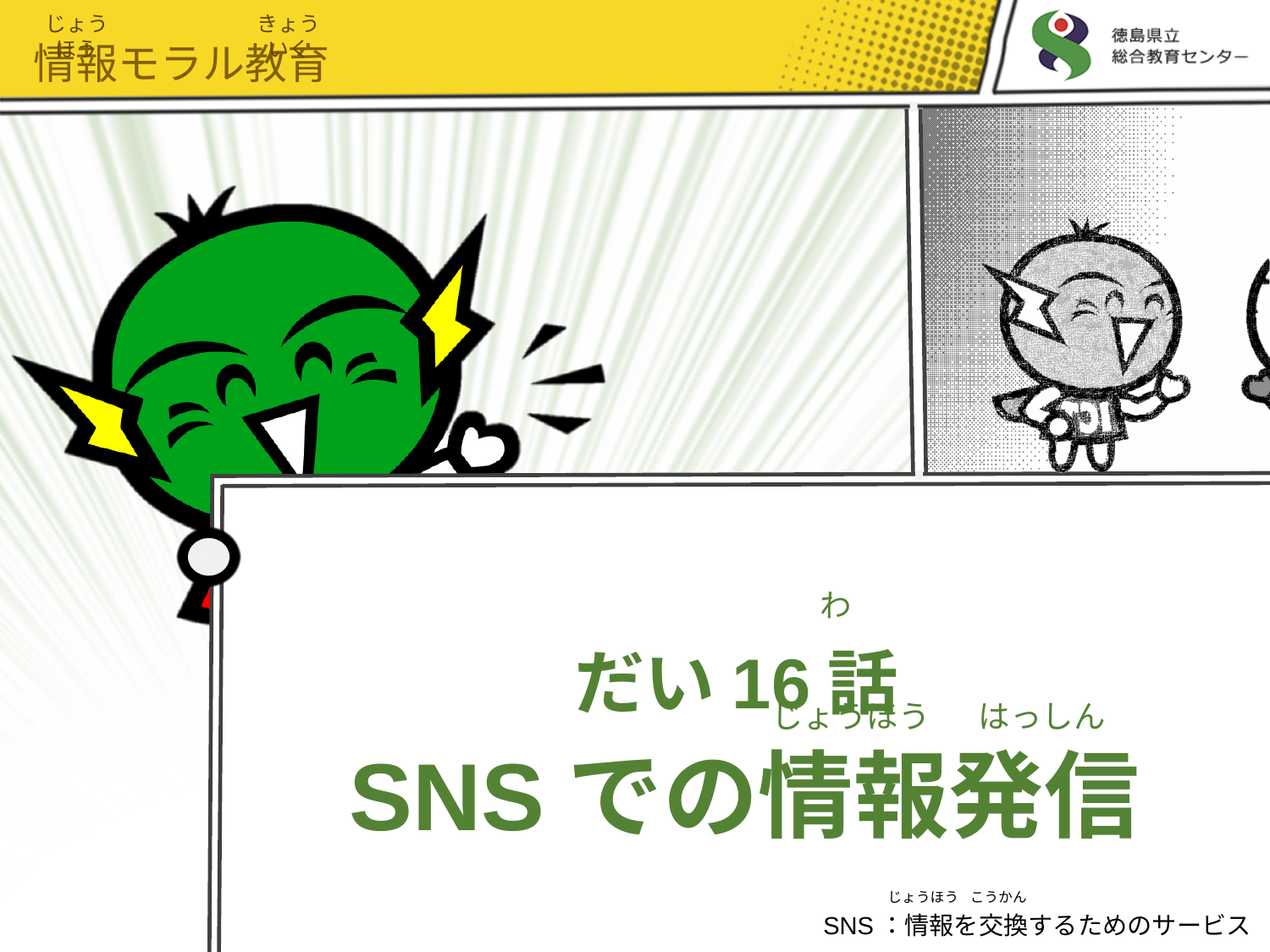

じょうほう
きょういく
情報モラル教育
# だい16話 SNSでの情報発信
わ
じょうほう
はっしん
じょうほう
こうかん
SNS：情報を交換するためのサービス